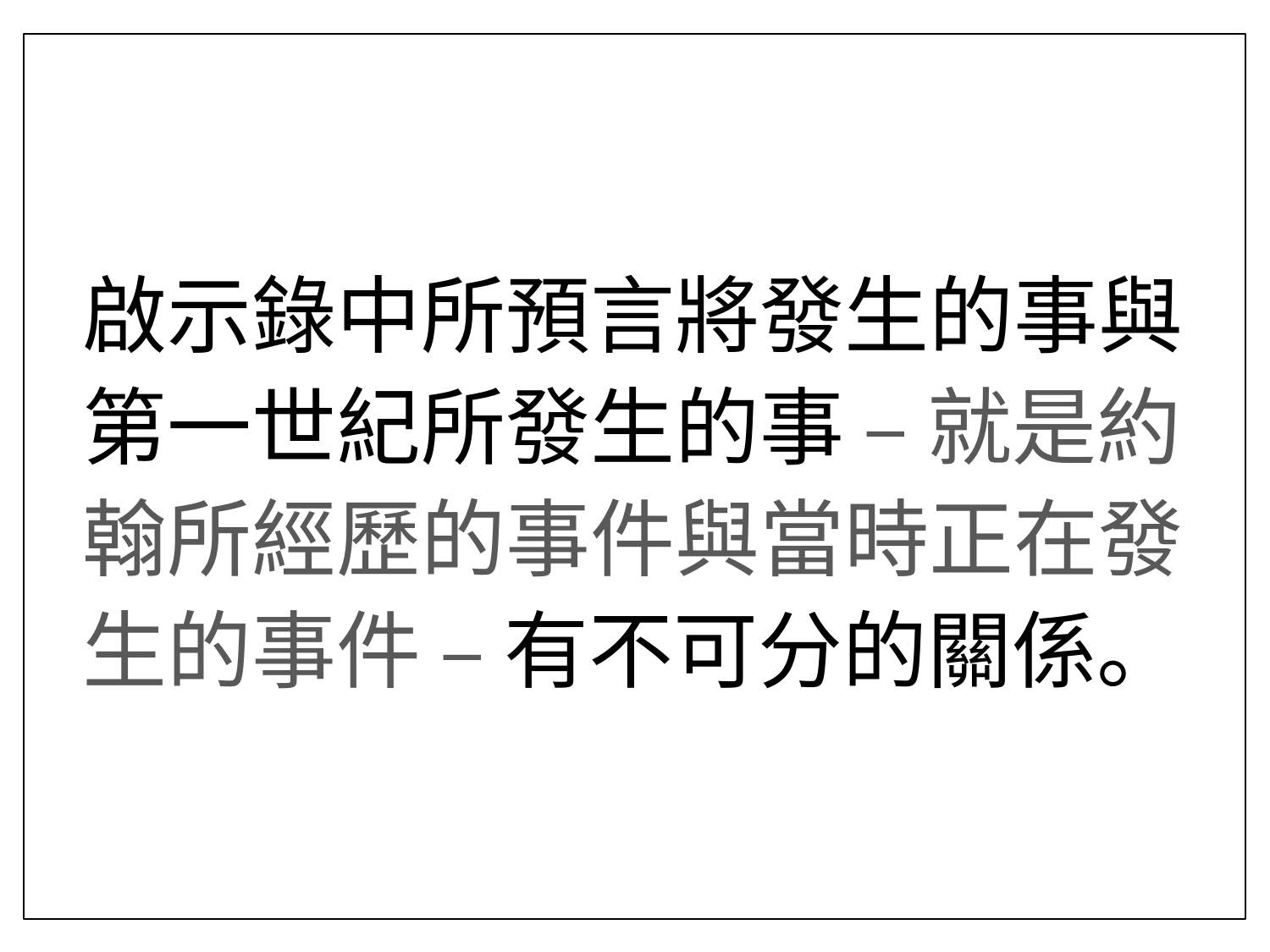

啟示錄中所預言將發生的事與第一世紀所發生的事 – 就是約翰所經歷的事件與當時正在發生的事件 – 有不可分的關係。